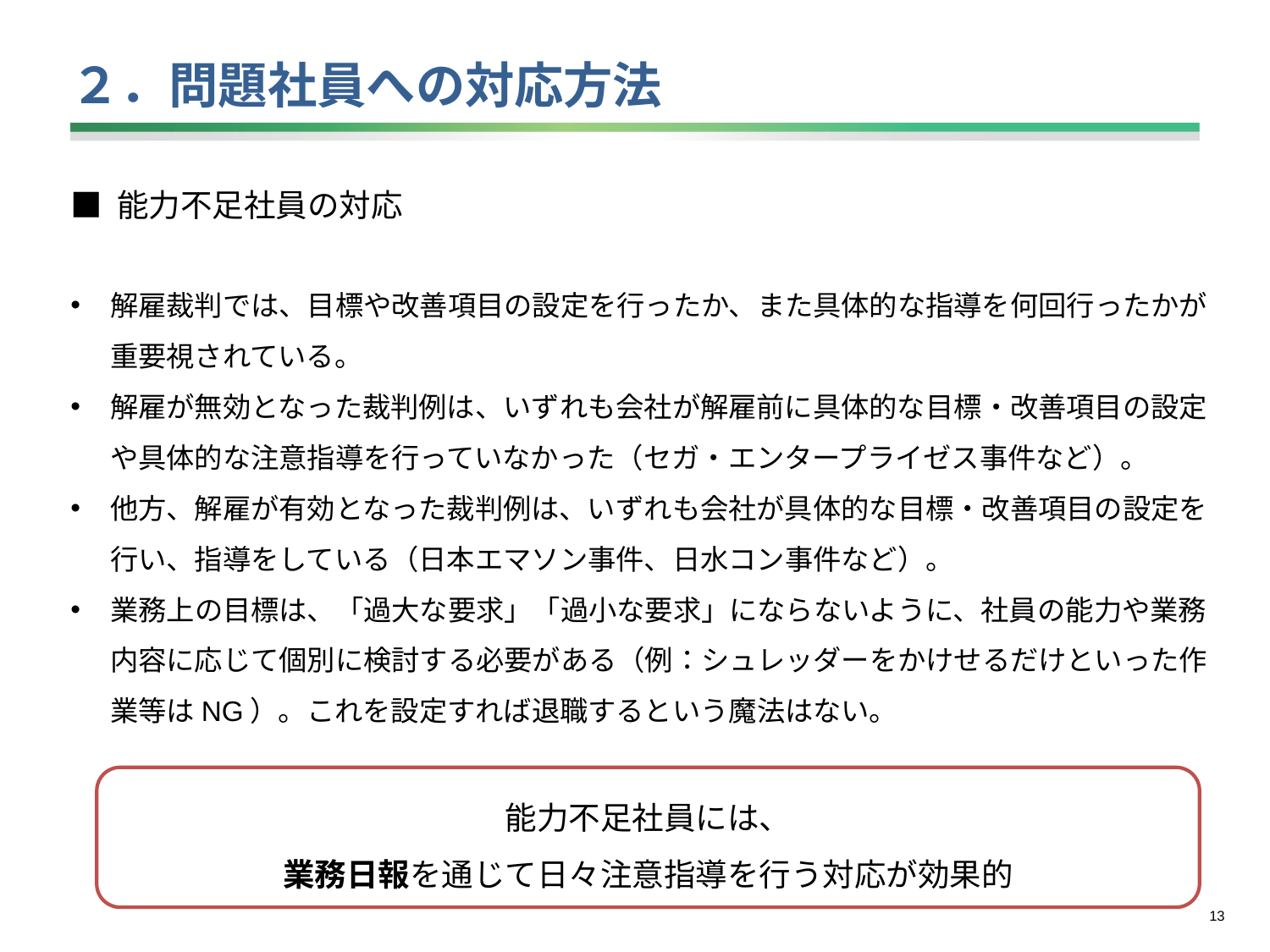

# ２．問題社員への対応方法
■ 能力不足社員の対応

解雇裁判では、目標や改善項目の設定を行ったか、また具体的な指導を何回行ったかが重要視されている。
解雇が無効となった裁判例は、いずれも会社が解雇前に具体的な目標・改善項目の設定や具体的な注意指導を行っていなかった（セガ・エンタープライゼス事件など）。
他方、解雇が有効となった裁判例は、いずれも会社が具体的な目標・改善項目の設定を行い、指導をしている（日本エマソン事件、日水コン事件など）。
業務上の目標は、「過大な要求」「過小な要求」にならないように、社員の能力や業務内容に応じて個別に検討する必要がある（例：シュレッダーをかけせるだけといった作業等はNG）。これを設定すれば退職するという魔法はない。

能力不足社員には、
業務日報を通じて日々注意指導を行う対応が効果的
13